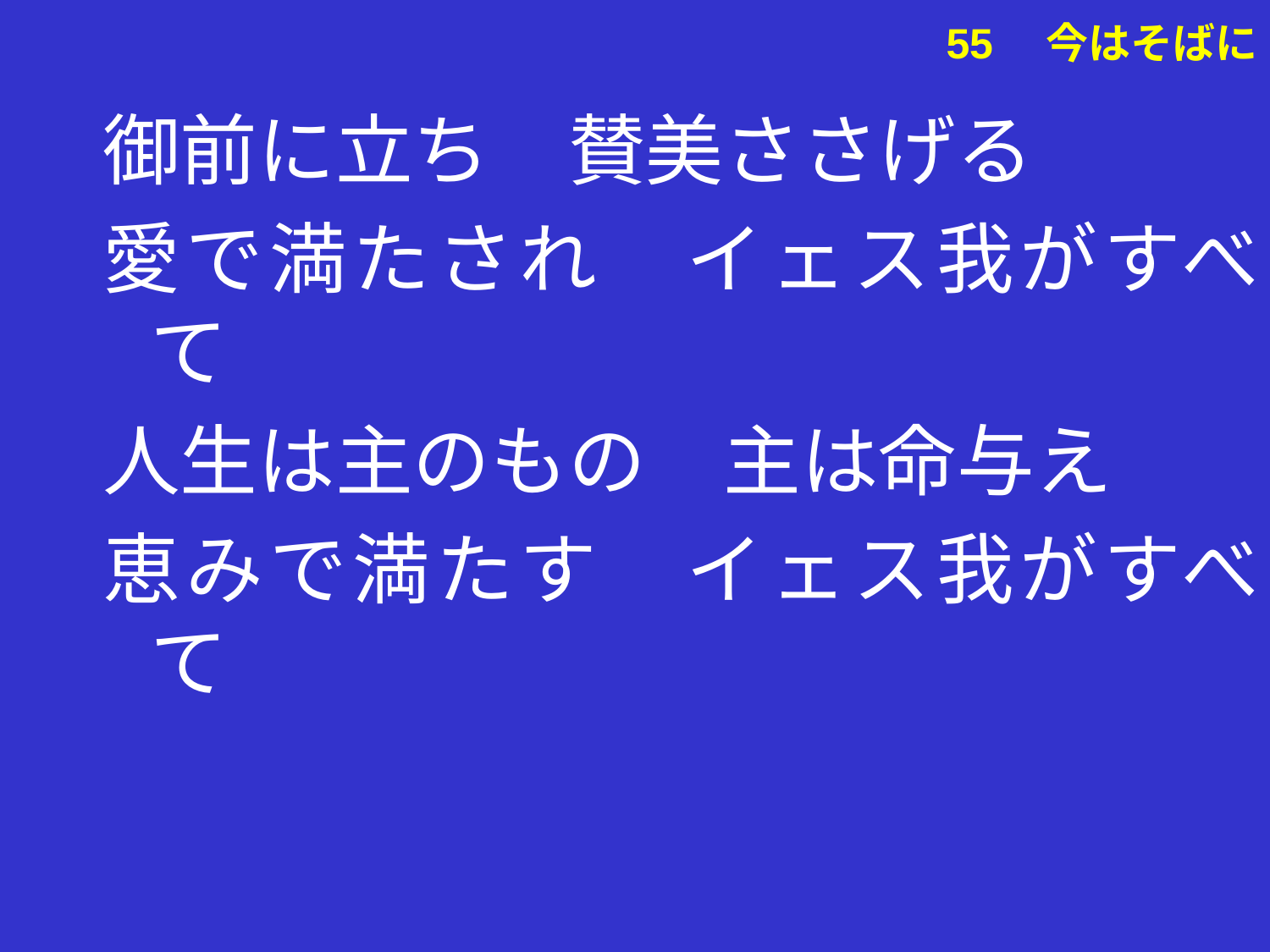

御前に立ち　賛美ささげる
愛で満たされ　イェス我がすべて
人生は主のもの　主は命与え
恵みで満たす　イェス我がすべて

# 55　今はそばに